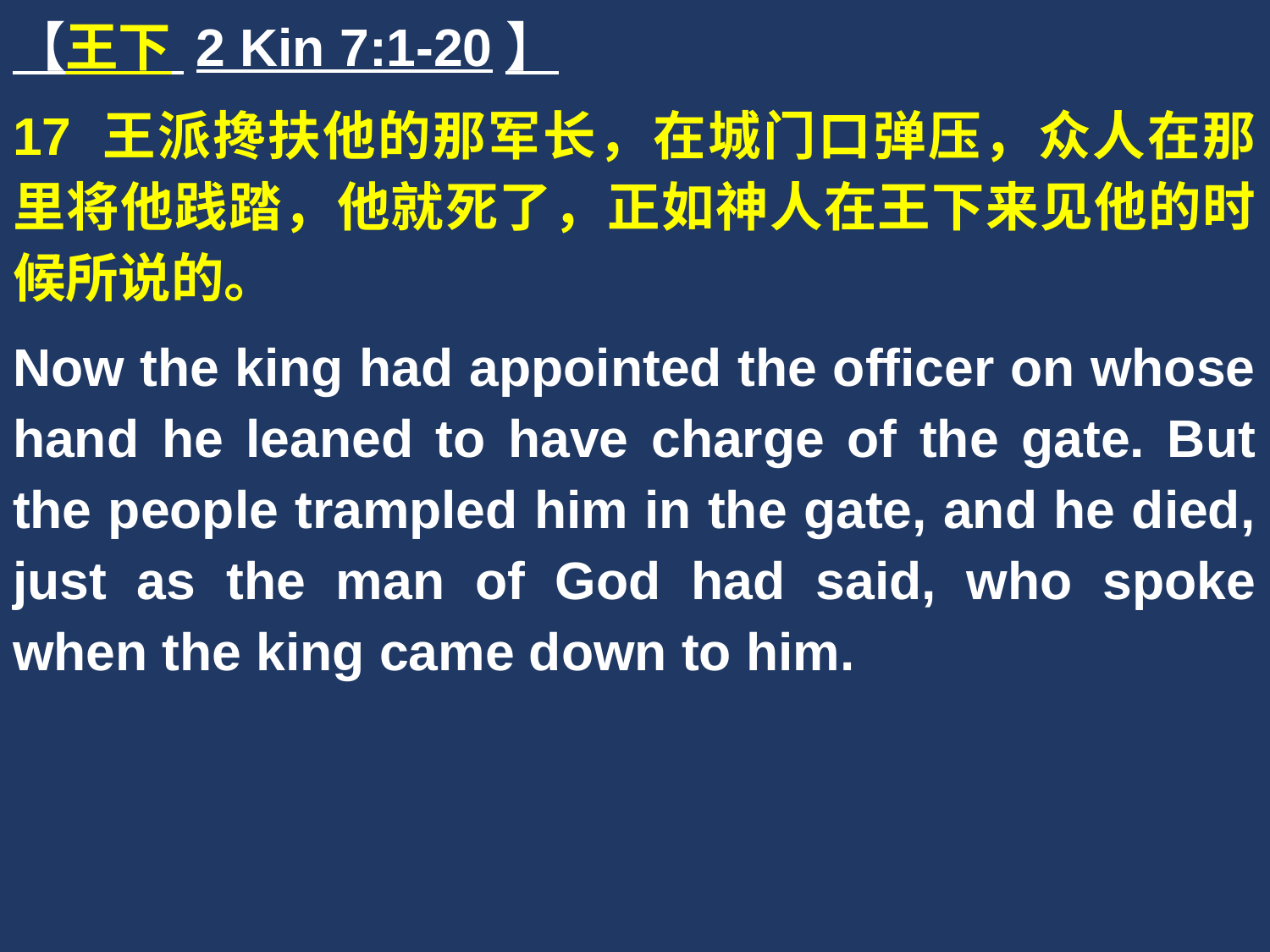

【王下 2 Kin 7:1-20】
17 王派搀扶他的那军长，在城门口弹压，众人在那里将他践踏，他就死了，正如神人在王下来见他的时候所说的。
Now the king had appointed the officer on whose hand he leaned to have charge of the gate. But the people trampled him in the gate, and he died, just as the man of God had said, who spoke when the king came down to him.